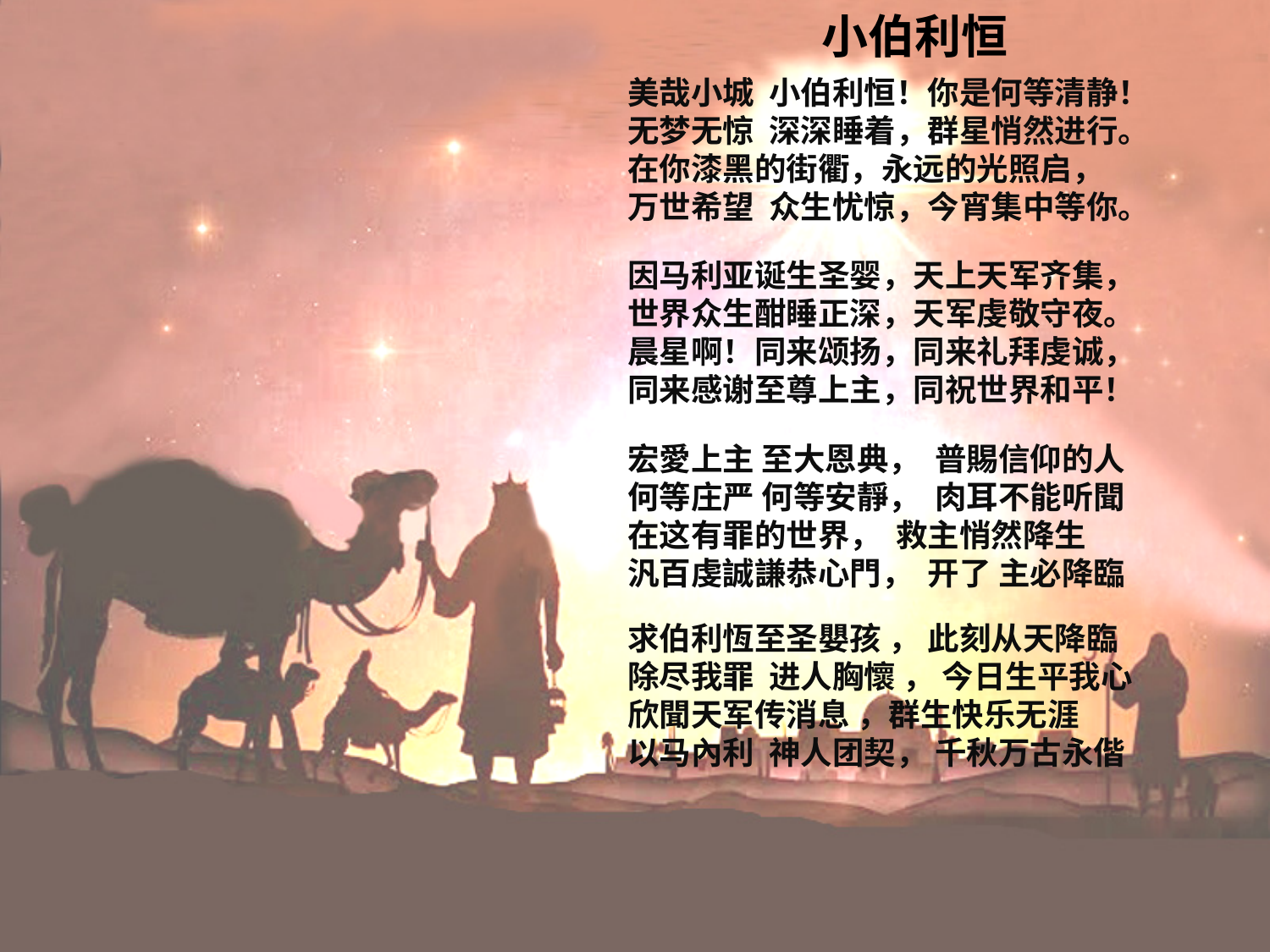

# 小伯利恒
美哉小城  小伯利恒！你是何等清静！无梦无惊  深深睡着，群星悄然进行。在你漆黑的街衢，永远的光照启，    万世希望  众生忧惊，今宵集中等你。

因马利亚诞生圣婴，天上天军齐集，世界众生酣睡正深，天军虔敬守夜。  晨星啊！同来颂扬，同来礼拜虔诚，  同来感谢至尊上主，同祝世界和平！

宏愛上主 至大恩典，  普賜信仰的人
何等庄严 何等安靜，  肉耳不能听聞
在这有罪的世界，  救主悄然降生
汎百虔誠謙恭心門，  开了 主必降臨
求伯利恆至圣嬰孩 ， 此刻从天降臨
除尽我罪  进人胸懷 ， 今日生平我心
欣聞天军传消息 ，群生快乐无涯         以马內利  神人团契， 千秋万古永偕